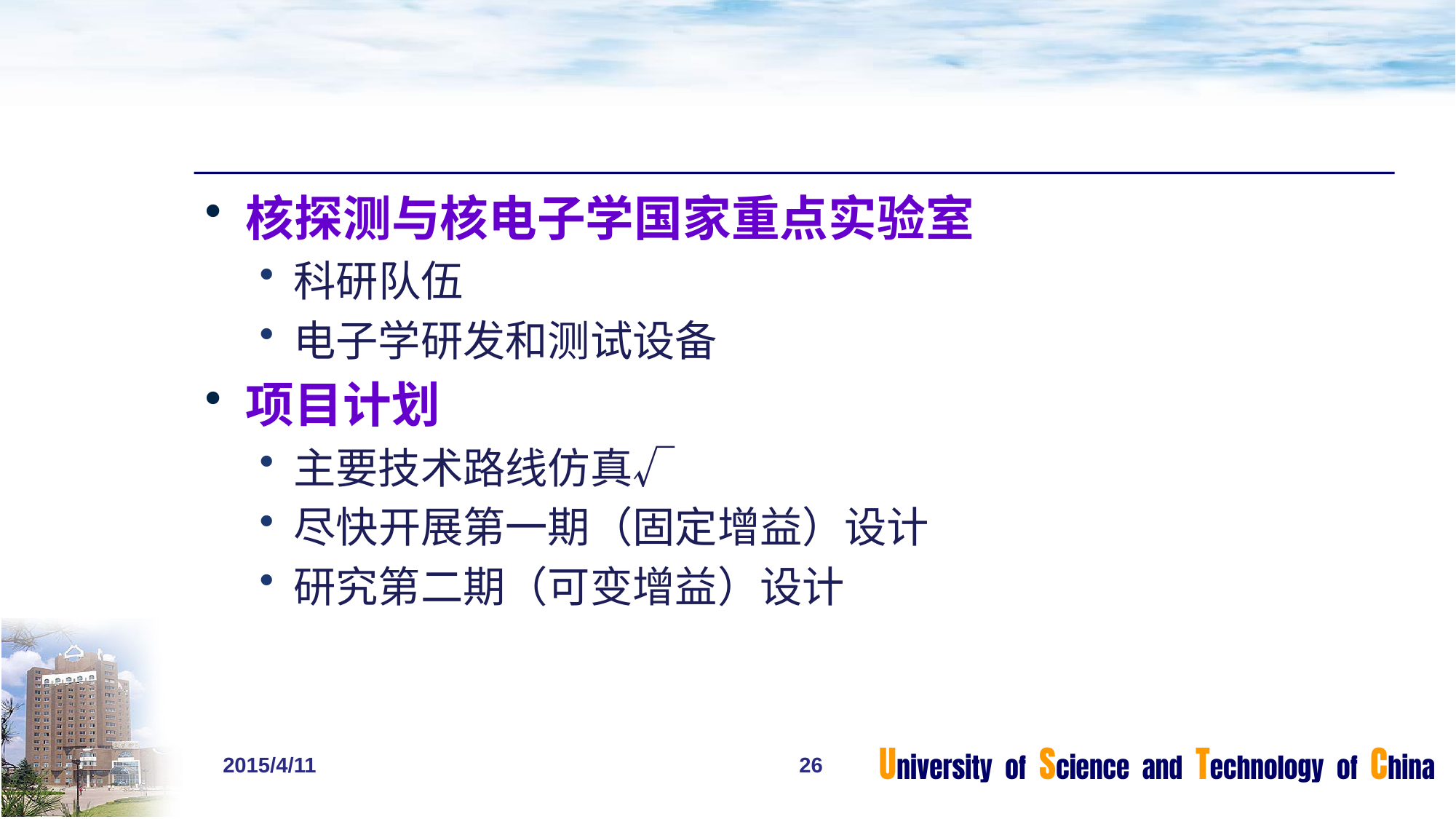

#
核探测与核电子学国家重点实验室
科研队伍
电子学研发和测试设备
项目计划
主要技术路线仿真√
尽快开展第一期（固定增益）设计
研究第二期（可变增益）设计
2015/4/11
26